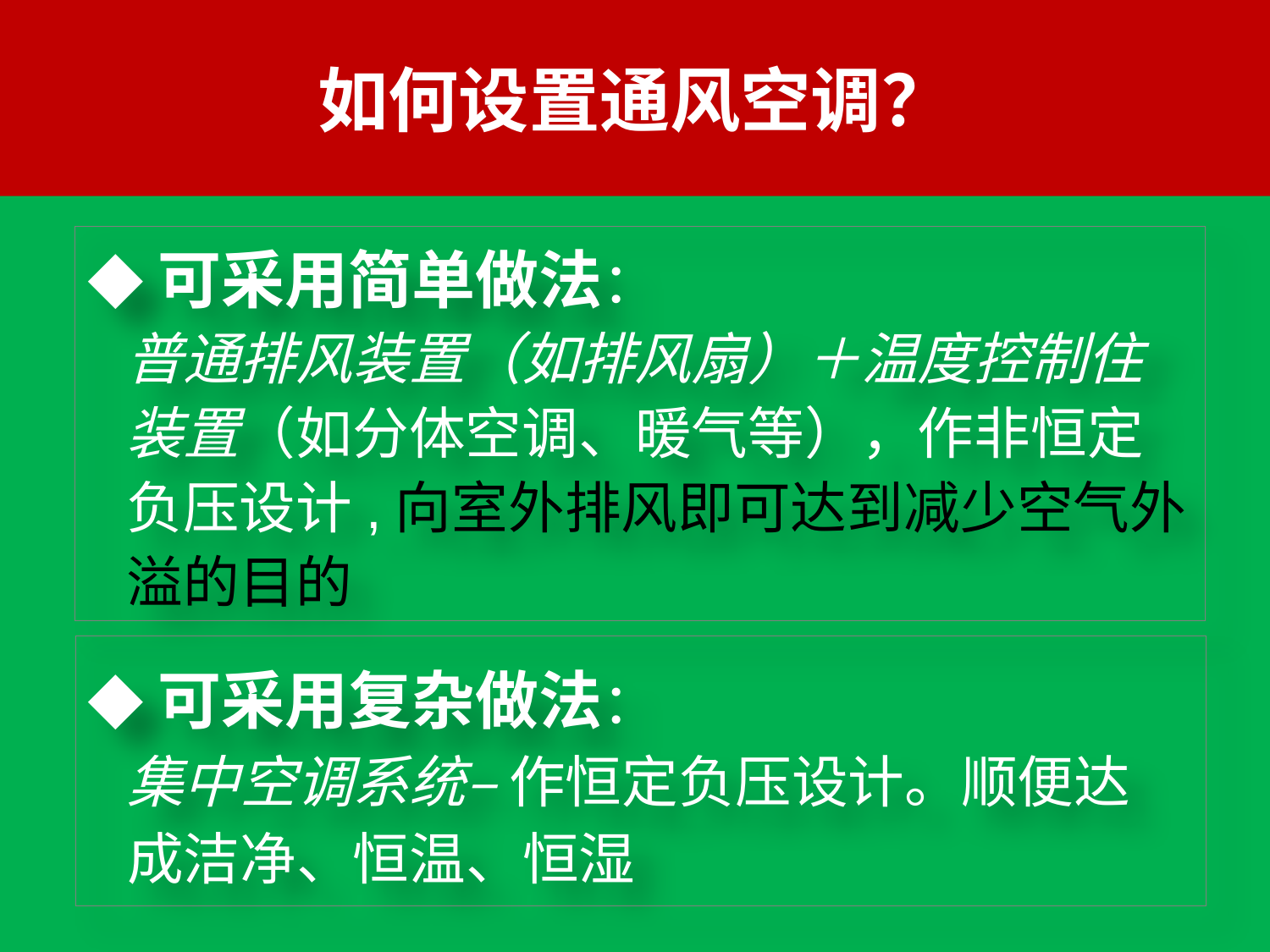

# 如何设置通风空调？
◆可采用简单做法：
  普通排风装置（如排风扇）＋温度控制住
  装置（如分体空调、暖气等），作非恒定
  负压设计,向室外排风即可达到减少空气外
  溢的目的
◆可采用复杂做法：
  集中空调系统– 作恒定负压设计。顺便达
  成洁净、恒温、恒湿